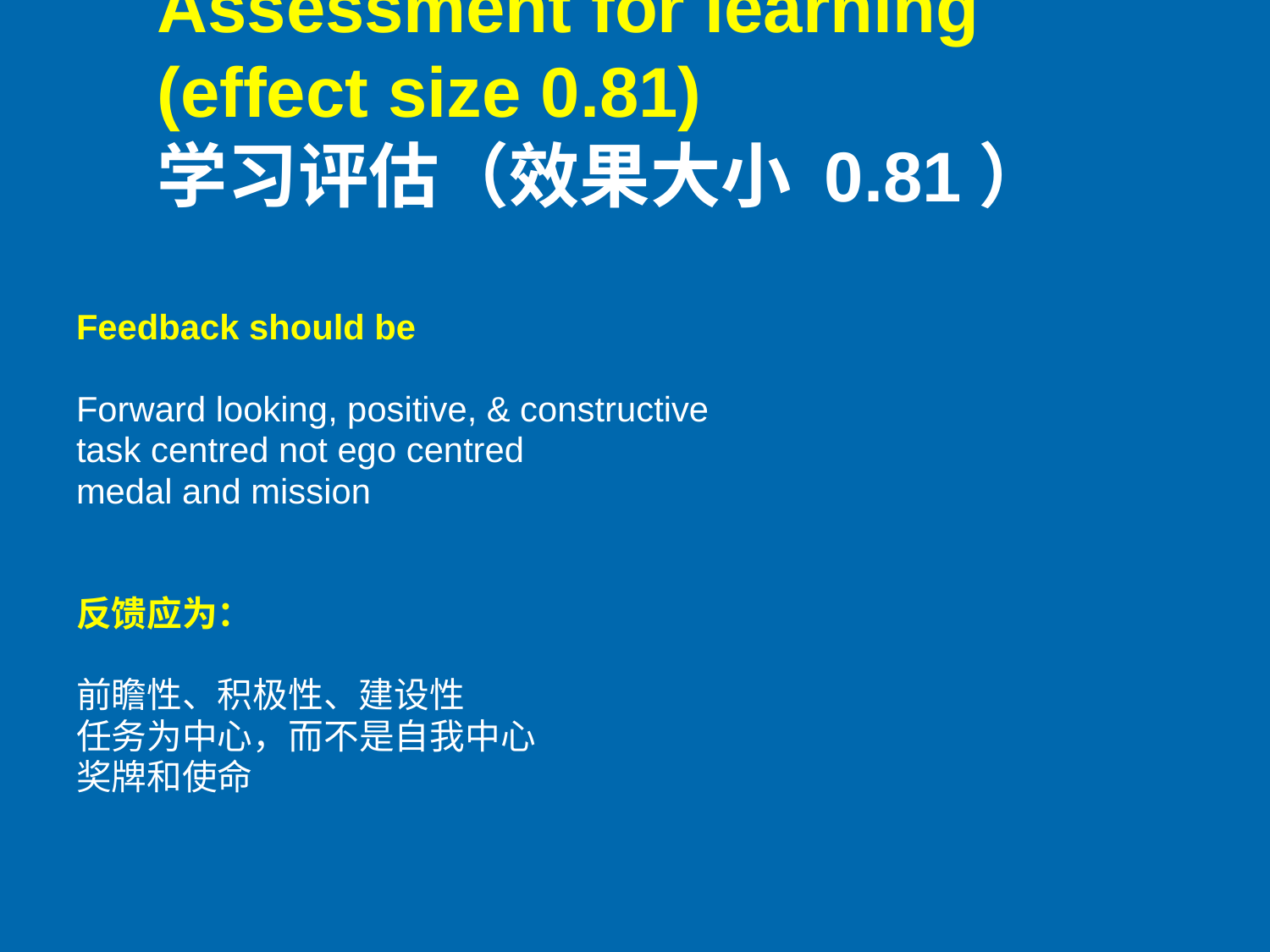

Assessment for learning
(effect size 0.81)
学习评估（效果大小 0.81）
Feedback should be

Forward looking, positive, & constructive
task centred not ego centred
medal and mission

反馈应为：

前瞻性、积极性、建设性
任务为中心，而不是自我中心
奖牌和使命